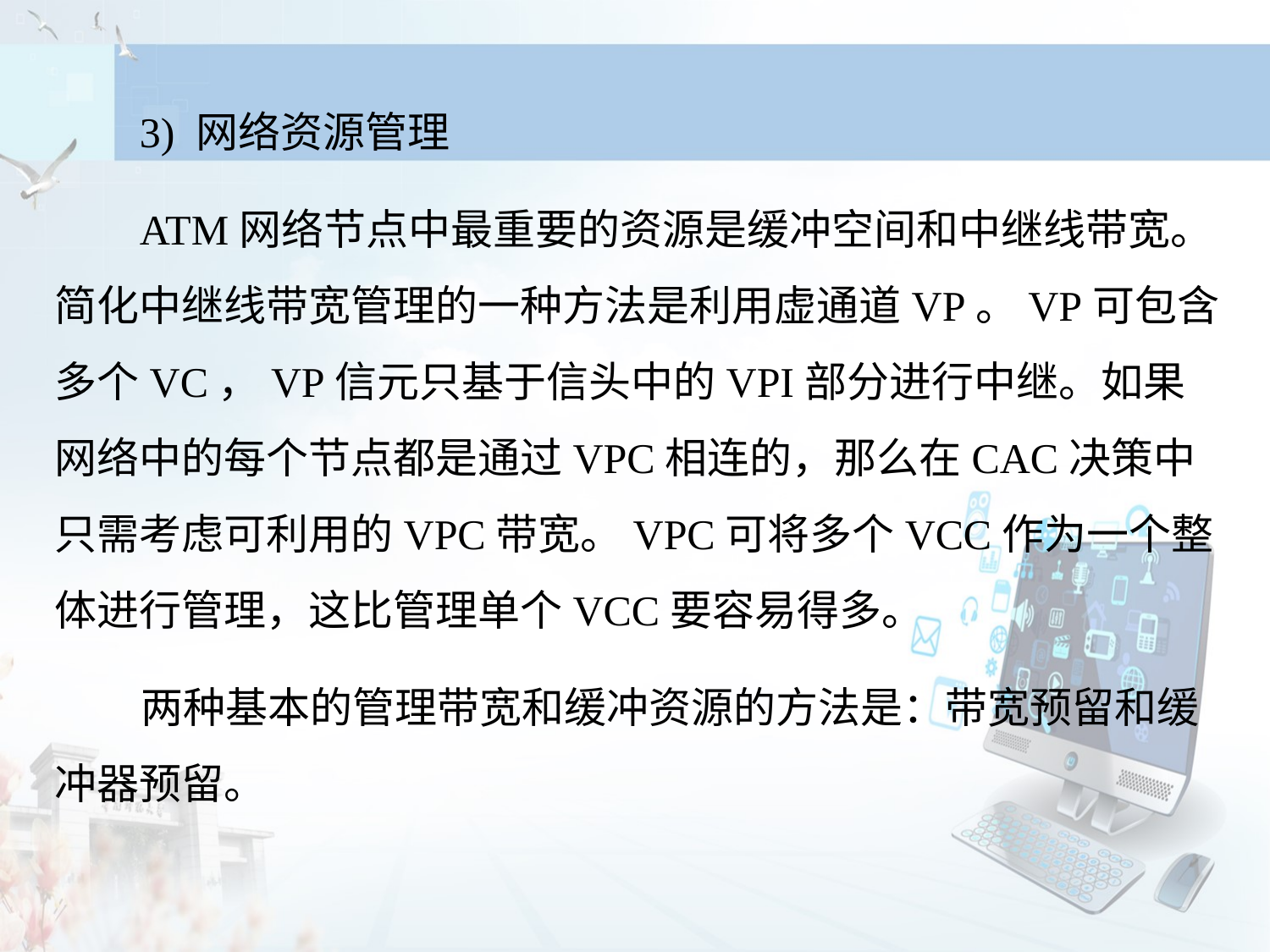

3) 网络资源管理
        ATM网络节点中最重要的资源是缓冲空间和中继线带宽。简化中继线带宽管理的一种方法是利用虚通道VP。VP可包含多个VC，VP信元只基于信头中的VPI部分进行中继。如果网络中的每个节点都是通过VPC相连的，那么在CAC决策中只需考虑可利用的VPC带宽。VPC可将多个VCC作为一个整体进行管理，这比管理单个VCC要容易得多。
        两种基本的管理带宽和缓冲资源的方法是：带宽预留和缓冲器预留。